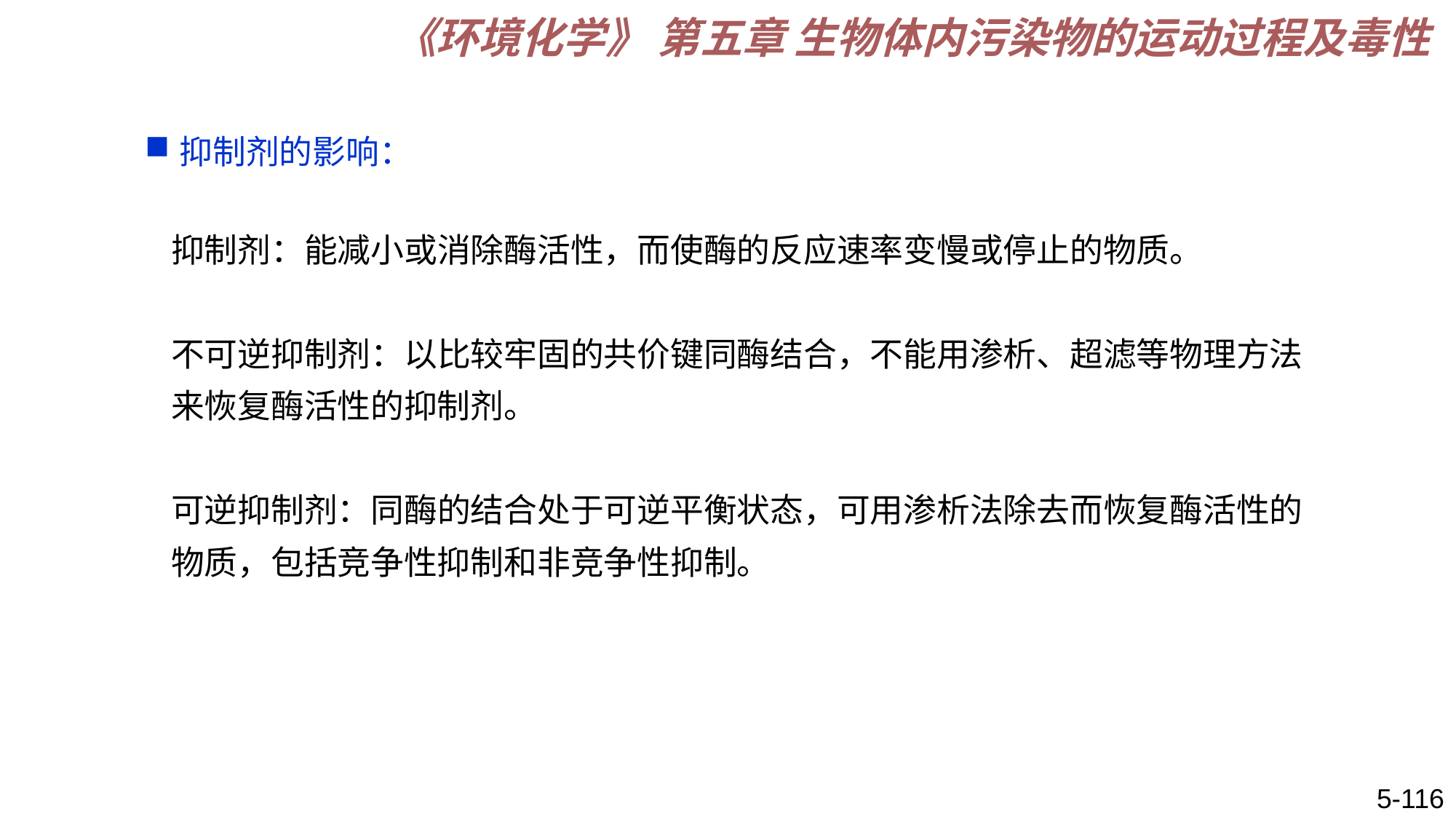

《环境化学》 第五章 生物体内污染物的运动过程及毒性
抑制剂的影响：
抑制剂：能减小或消除酶活性，而使酶的反应速率变慢或停止的物质。

不可逆抑制剂：以比较牢固的共价键同酶结合，不能用渗析、超滤等物理方法来恢复酶活性的抑制剂。

可逆抑制剂：同酶的结合处于可逆平衡状态，可用渗析法除去而恢复酶活性的物质，包括竞争性抑制和非竞争性抑制。
5-116